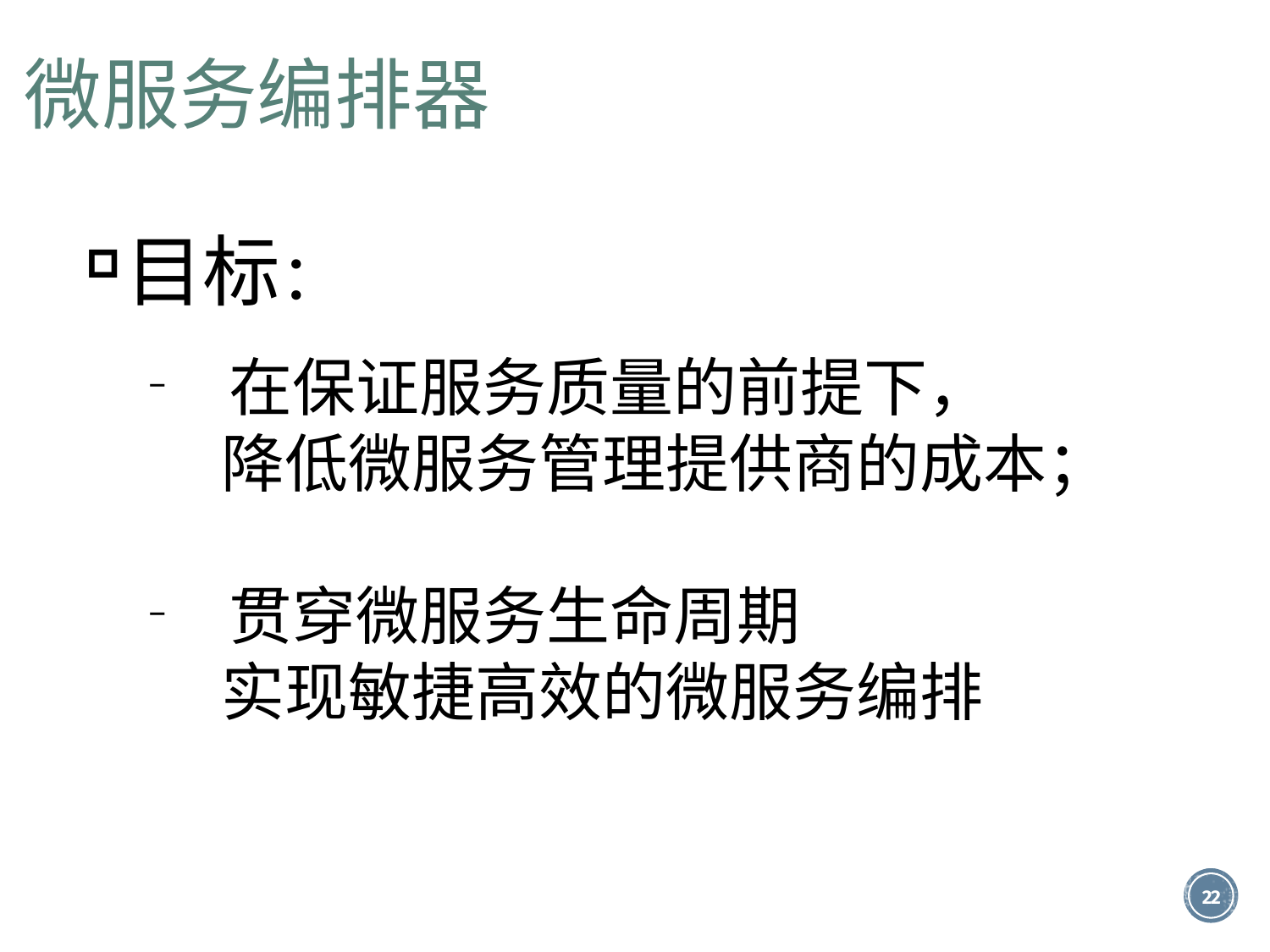

微服务编排器
目标：
在保证服务质量的前提下，
    降低微服务管理提供商的成本；

贯穿微服务生命周期
    实现敏捷高效的微服务编排
22